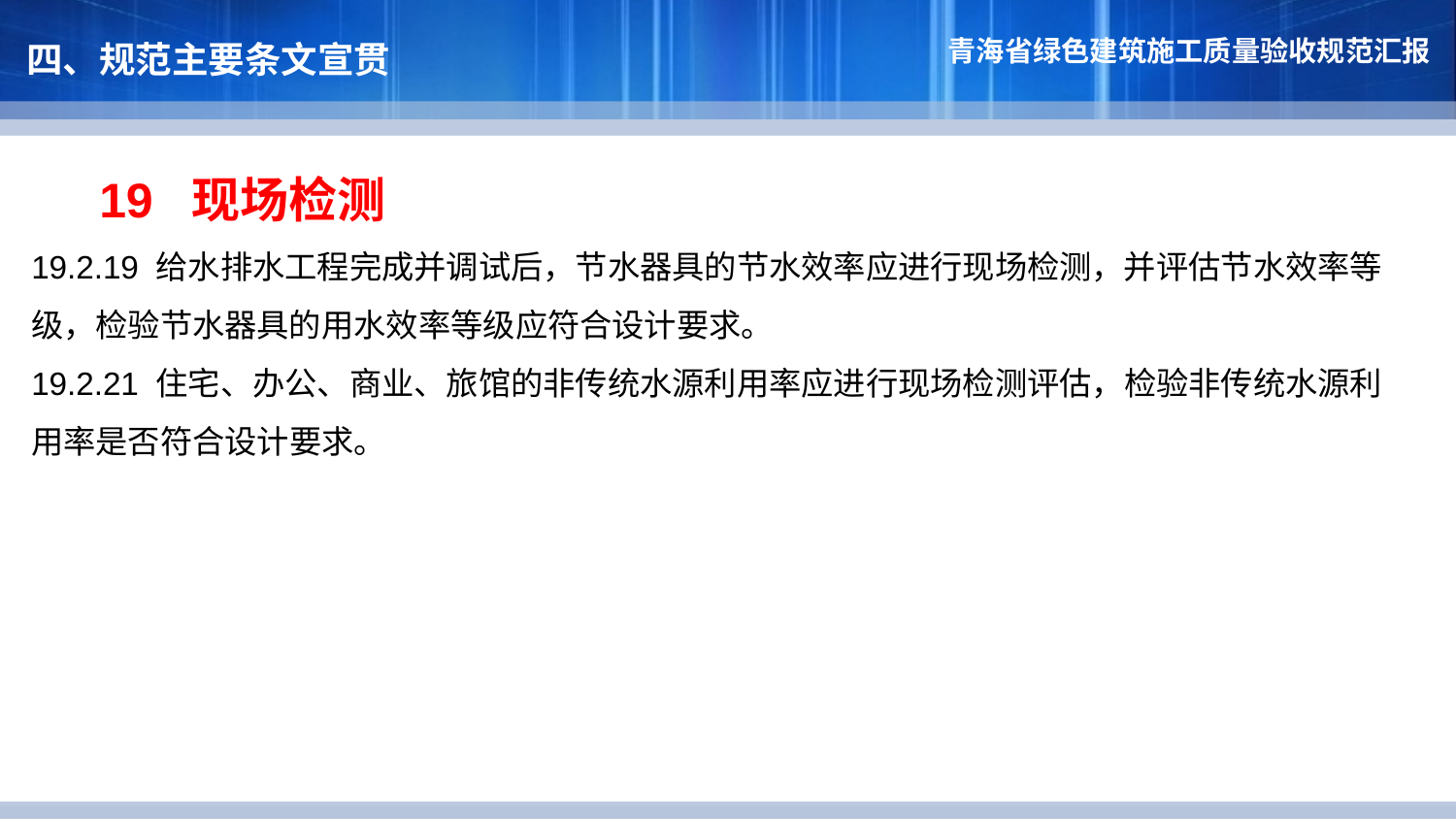

四、规范主要条文宣贯
     19  现场检测
19.2.19 给水排水工程完成并调试后，节水器具的节水效率应进行现场检测，并评估节水效率等级，检验节水器具的用水效率等级应符合设计要求。
19.2.21 住宅、办公、商业、旅馆的非传统水源利用率应进行现场检测评估，检验非传统水源利用率是否符合设计要求。